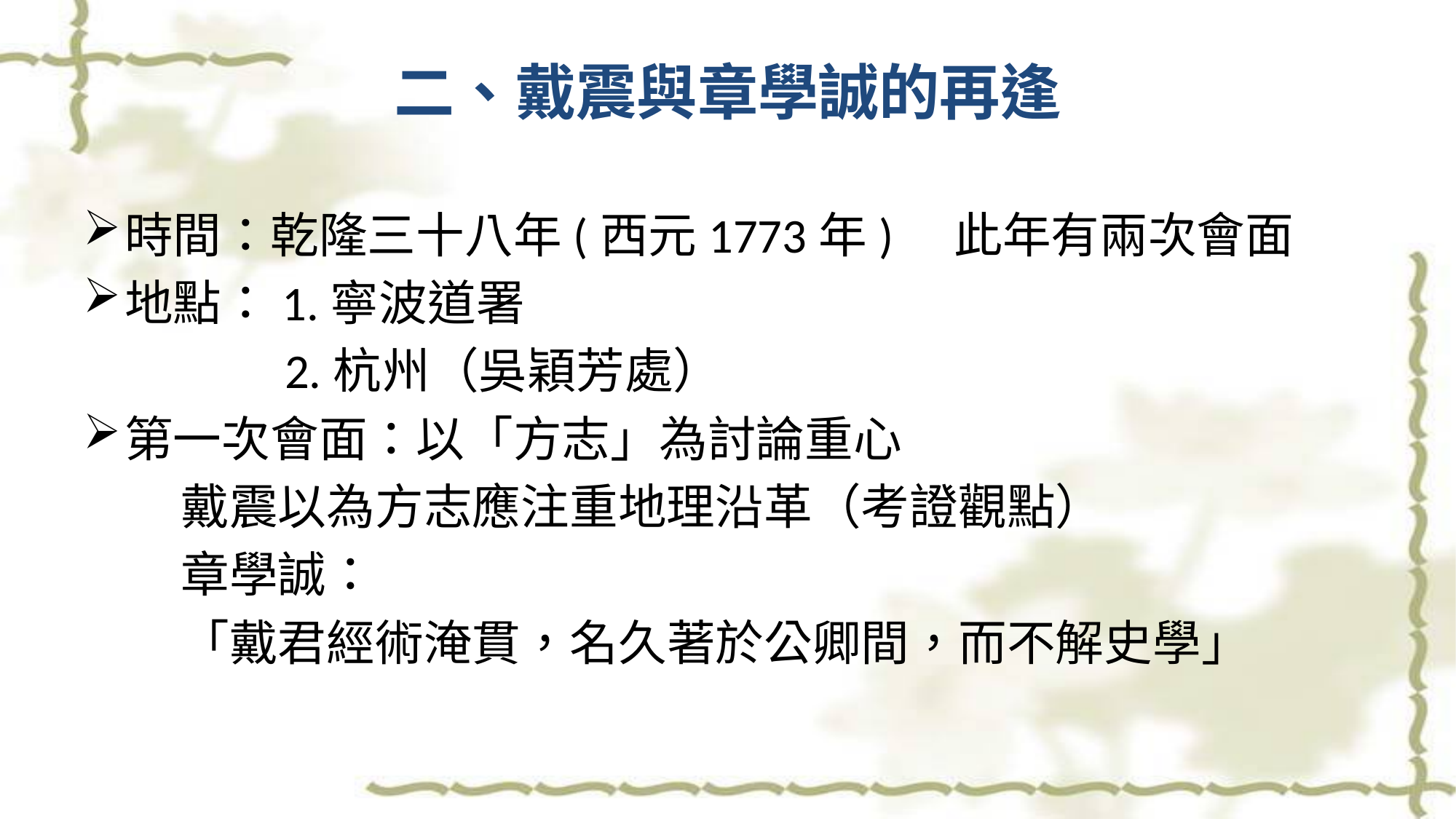

二、戴震與章學誠的再逢

時間：乾隆三十八年(西元1773年)　此年有兩次會面
地點：1.寧波道署
　　　    2.杭州（吳穎芳處）
第一次會面：以「方志」為討論重心
　　戴震以為方志應注重地理沿革（考證觀點）
　　章學誠：
　　「戴君經術淹貫，名久著於公卿間，而不解史學」